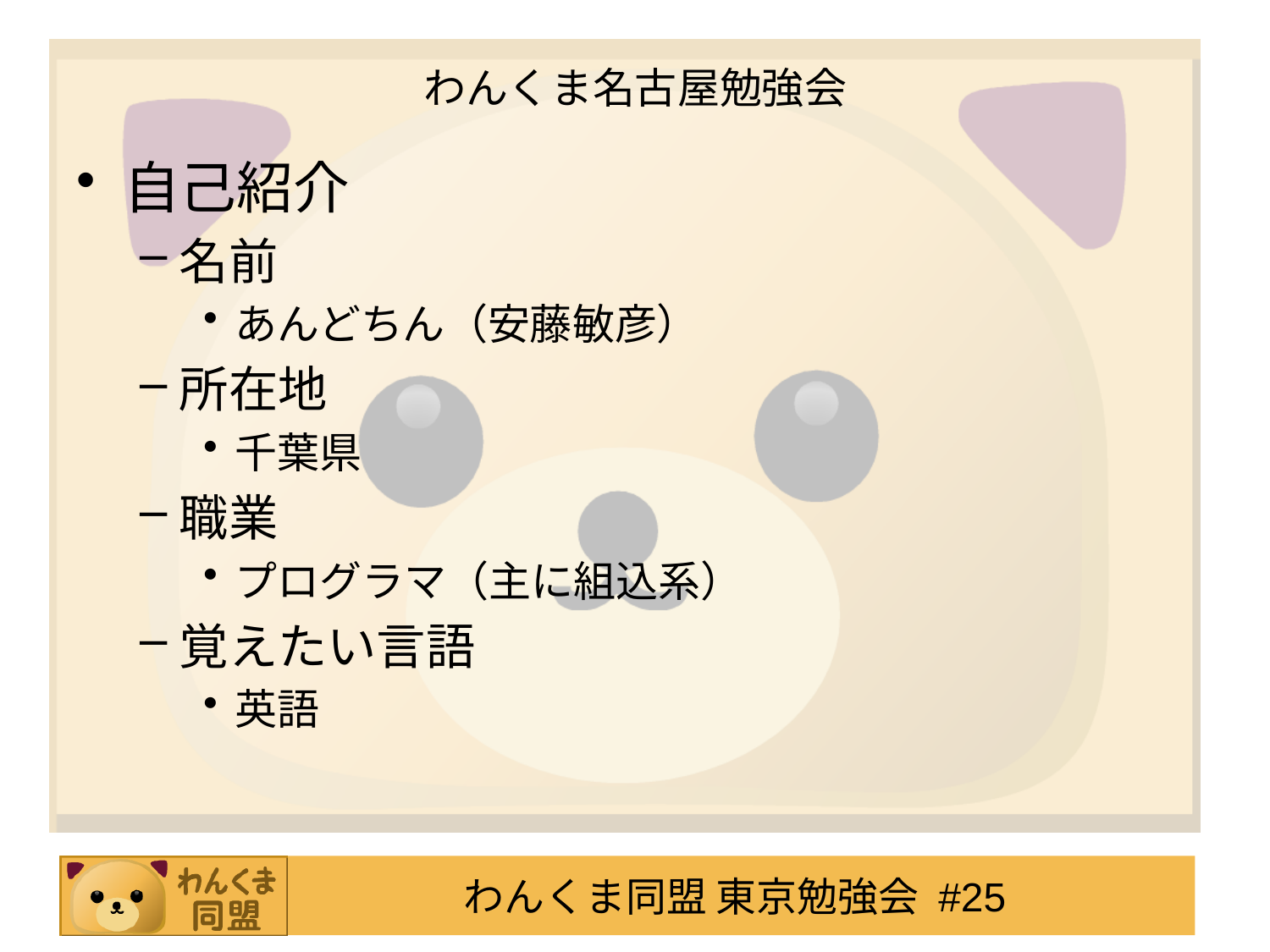

# わんくま名古屋勉強会
自己紹介
名前
あんどちん（安藤敏彦）
所在地
千葉県
職業
プログラマ（主に組込系）
覚えたい言語
英語